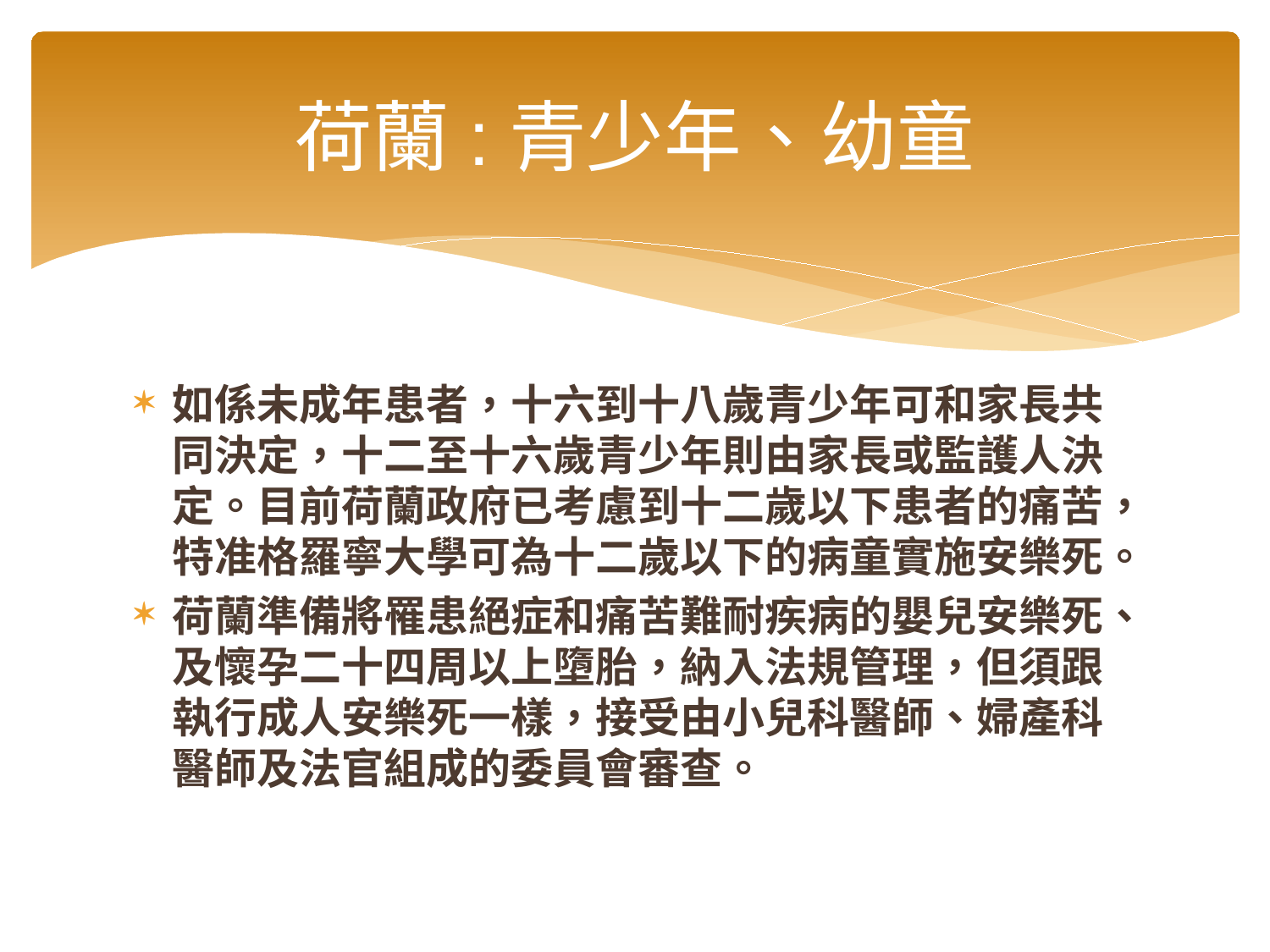

# 荷蘭:青少年、幼童
如係未成年患者，十六到十八歲青少年可和家長共同決定，十二至十六歲青少年則由家長或監護人決定。目前荷蘭政府已考慮到十二歲以下患者的痛苦，特准格羅寧大學可為十二歲以下的病童實施安樂死。
荷蘭準備將罹患絕症和痛苦難耐疾病的嬰兒安樂死、及懷孕二十四周以上墮胎，納入法規管理，但須跟執行成人安樂死一樣，接受由小兒科醫師、婦產科醫師及法官組成的委員會審查。